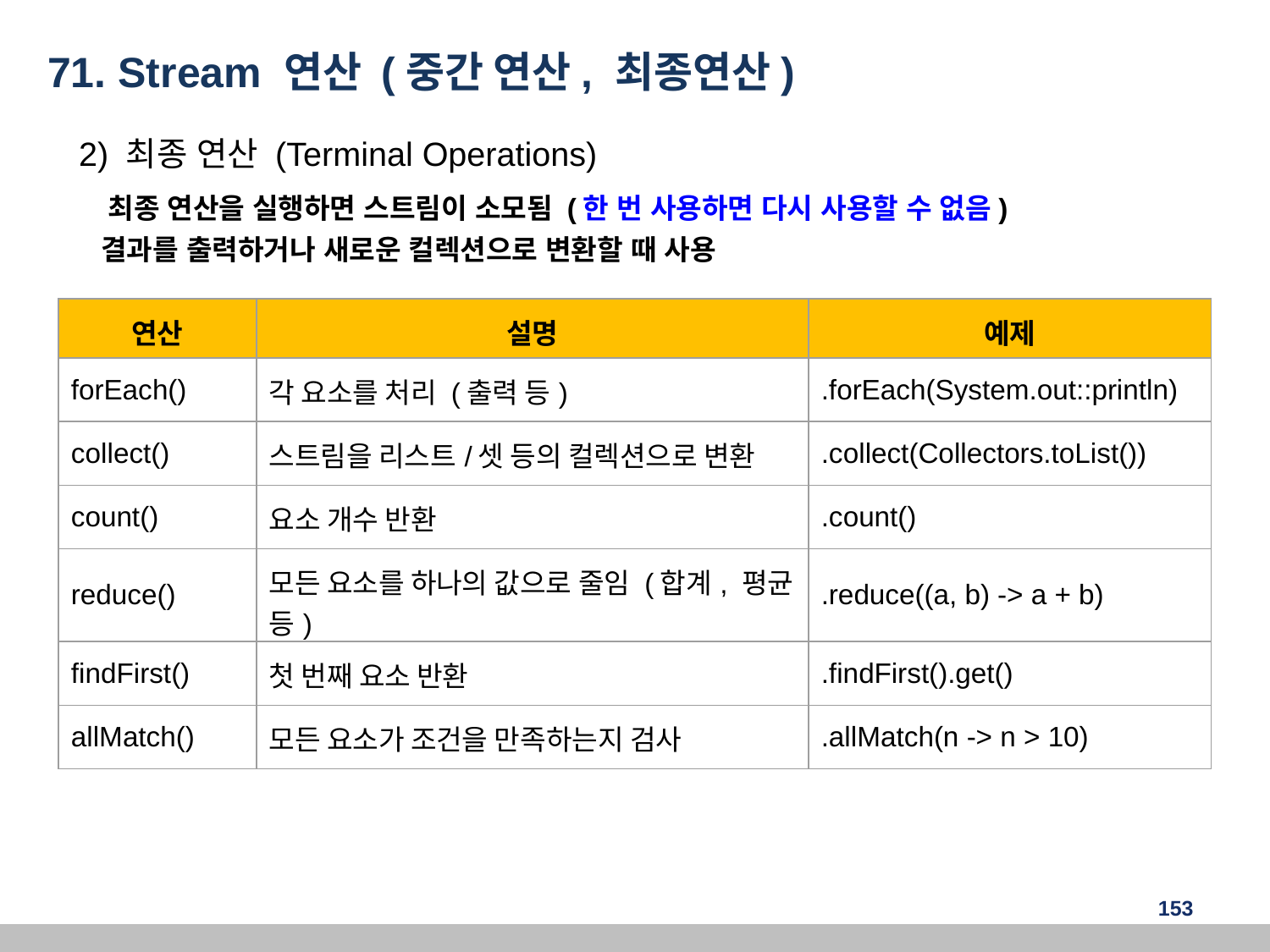

71. Stream 연산 (중간 연산, 최종연산)
2) 최종 연산 (Terminal Operations)
  최종 연산을 실행하면 스트림이 소모됨 (한 번 사용하면 다시 사용할 수 없음)
  결과를 출력하거나 새로운 컬렉션으로 변환할 때 사용
| 연산 | 설명 | 예제 |
| --- | --- | --- |
| forEach() | 각 요소를 처리 (출력 등) | .forEach(System.out::println) |
| collect() | 스트림을 리스트/셋 등의 컬렉션으로 변환 | .collect(Collectors.toList()) |
| count() | 요소 개수 반환 | .count() |
| reduce() | 모든 요소를 하나의 값으로 줄임 (합계, 평균 등) | .reduce((a, b) -> a + b) |
| findFirst() | 첫 번째 요소 반환 | .findFirst().get() |
| allMatch() | 모든 요소가 조건을 만족하는지 검사 | .allMatch(n -> n > 10) |
153